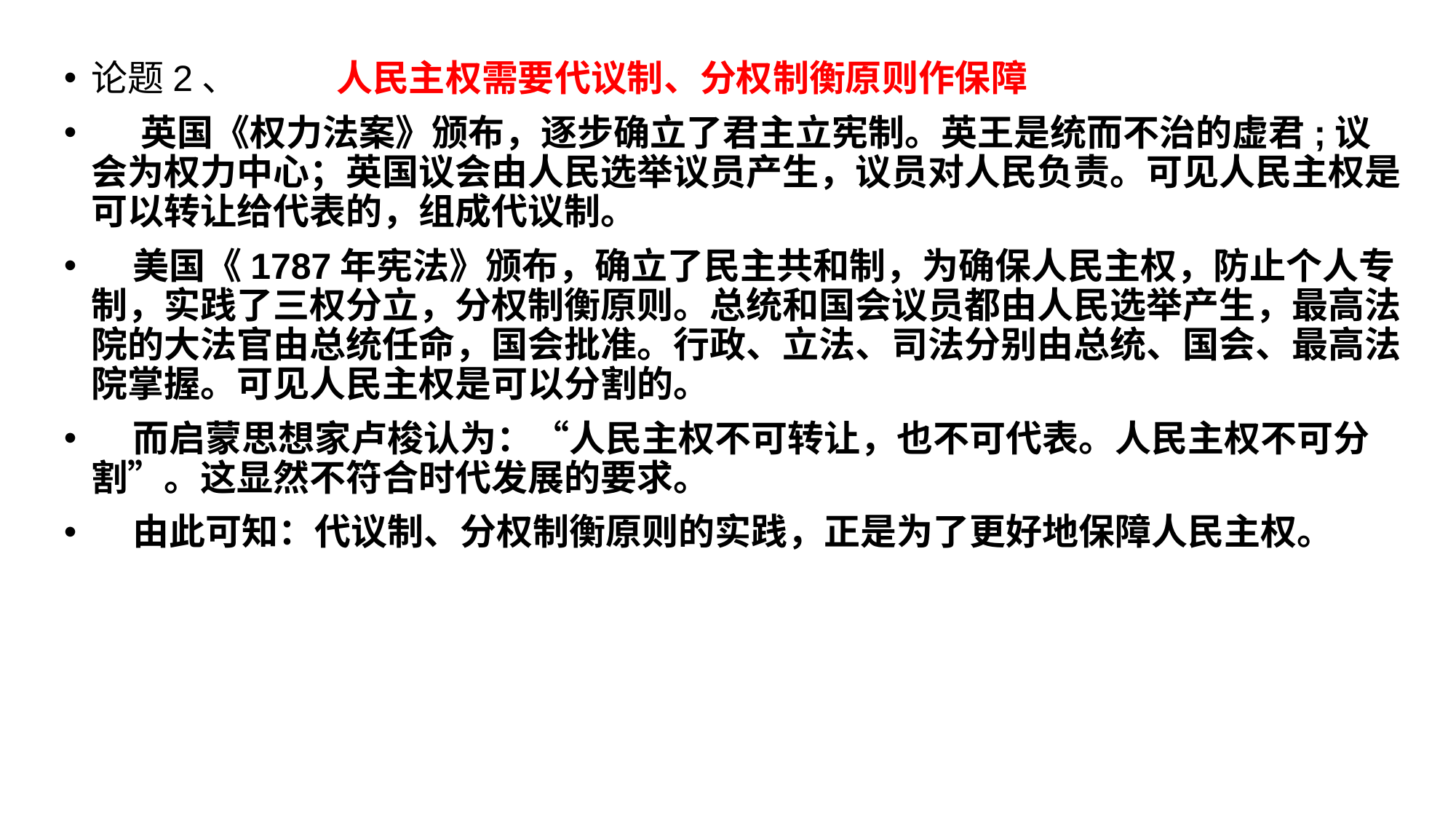

论题2、            人民主权需要代议制、分权制衡原则作保障
     英国《权力法案》颁布，逐步确立了君主立宪制。英王是统而不治的虚君;议会为权力中心；英国议会由人民选举议员产生，议员对人民负责。可见人民主权是可以转让给代表的，组成代议制。
    美国《1787年宪法》颁布，确立了民主共和制，为确保人民主权，防止个人专制，实践了三权分立，分权制衡原则。总统和国会议员都由人民选举产生，最高法院的大法官由总统任命，国会批准。行政、立法、司法分别由总统、国会、最高法院掌握。可见人民主权是可以分割的。
    而启蒙思想家卢梭认为：“人民主权不可转让，也不可代表。人民主权不可分割”。这显然不符合时代发展的要求。
    由此可知：代议制、分权制衡原则的实践，正是为了更好地保障人民主权。